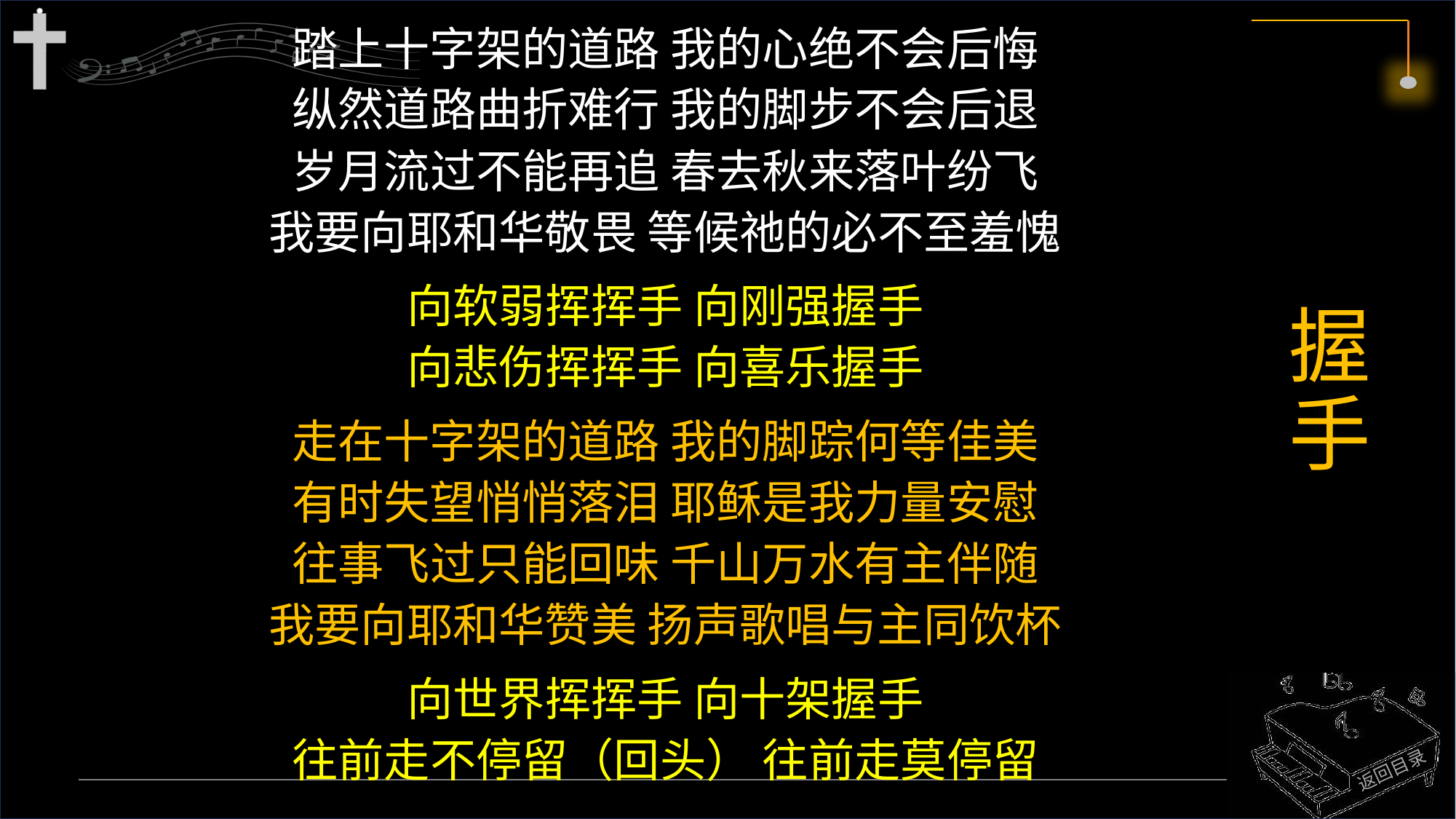

踏上十字架的道路 我的心绝不会后悔
纵然道路曲折难行 我的脚步不会后退
岁月流过不能再追 春去秋来落叶纷飞
我要向耶和华敬畏 等候祂的必不至羞愧

向软弱挥挥手 向刚强握手
向悲伤挥挥手 向喜乐握手

走在十字架的道路 我的脚踪何等佳美
有时失望悄悄落泪 耶稣是我力量安慰
往事飞过只能回味 千山万水有主伴随
我要向耶和华赞美 扬声歌唱与主同饮杯

向世界挥挥手 向十架握手
往前走不停留（回头） 往前走莫停留
# 握手